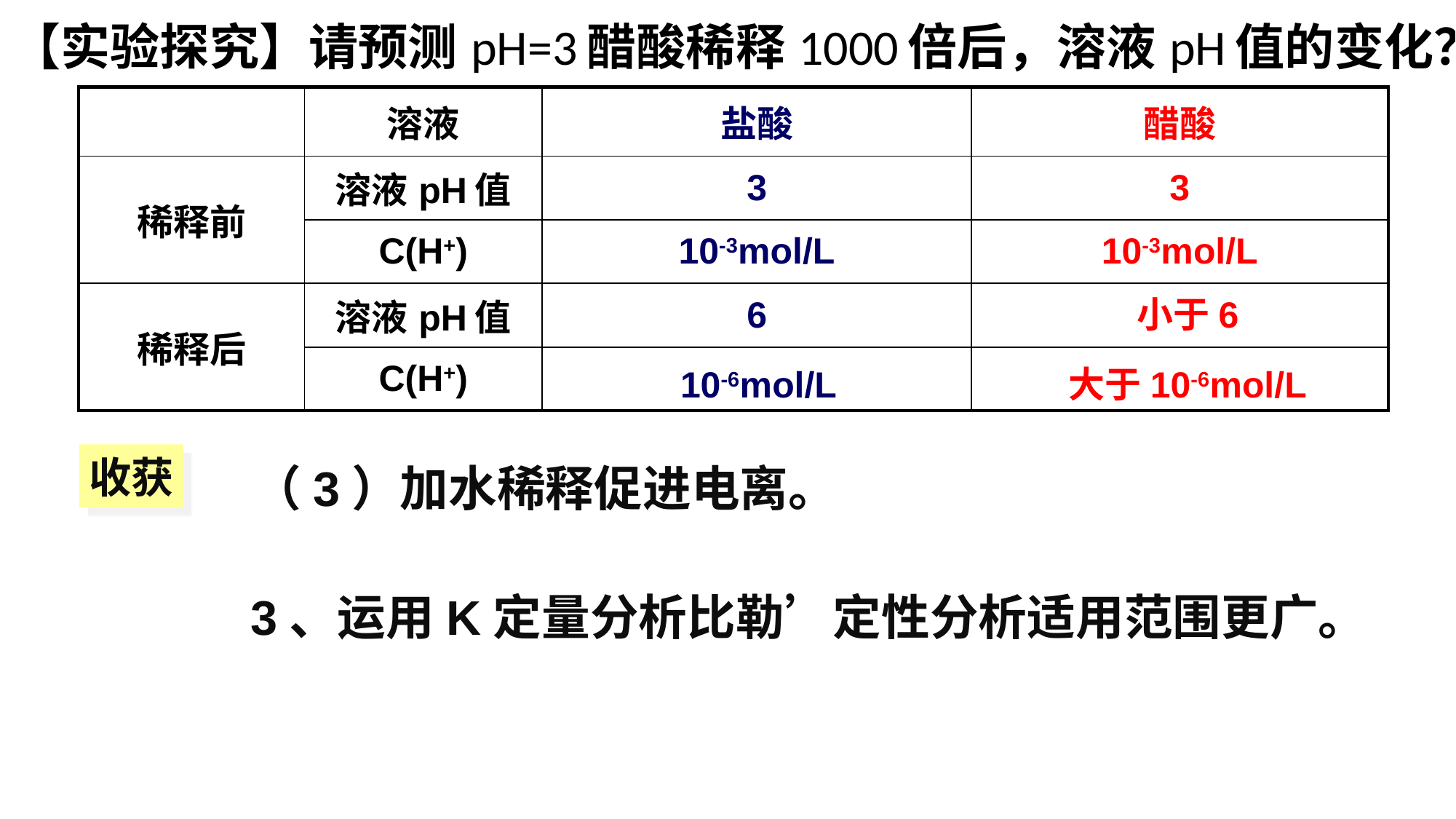

# 【实验探究】请预测pH=3醋酸稀释1000倍后，溶液pH值的变化？
|  | 溶液 | 盐酸 | 醋酸 |
| --- | --- | --- | --- |
| 稀释前 | 溶液pH值 | 3 | 3 |
|  | C(H+) | 10-3mol/L | 10-3mol/L |
| 稀释后 | 溶液pH值 | 6 |  |
|  | C(H+) |  |  |
小于6
10-6mol/L
大于10-6mol/L
收获
（3）加水稀释促进电离。
3、运用K定量分析比勒’定性分析适用范围更广。